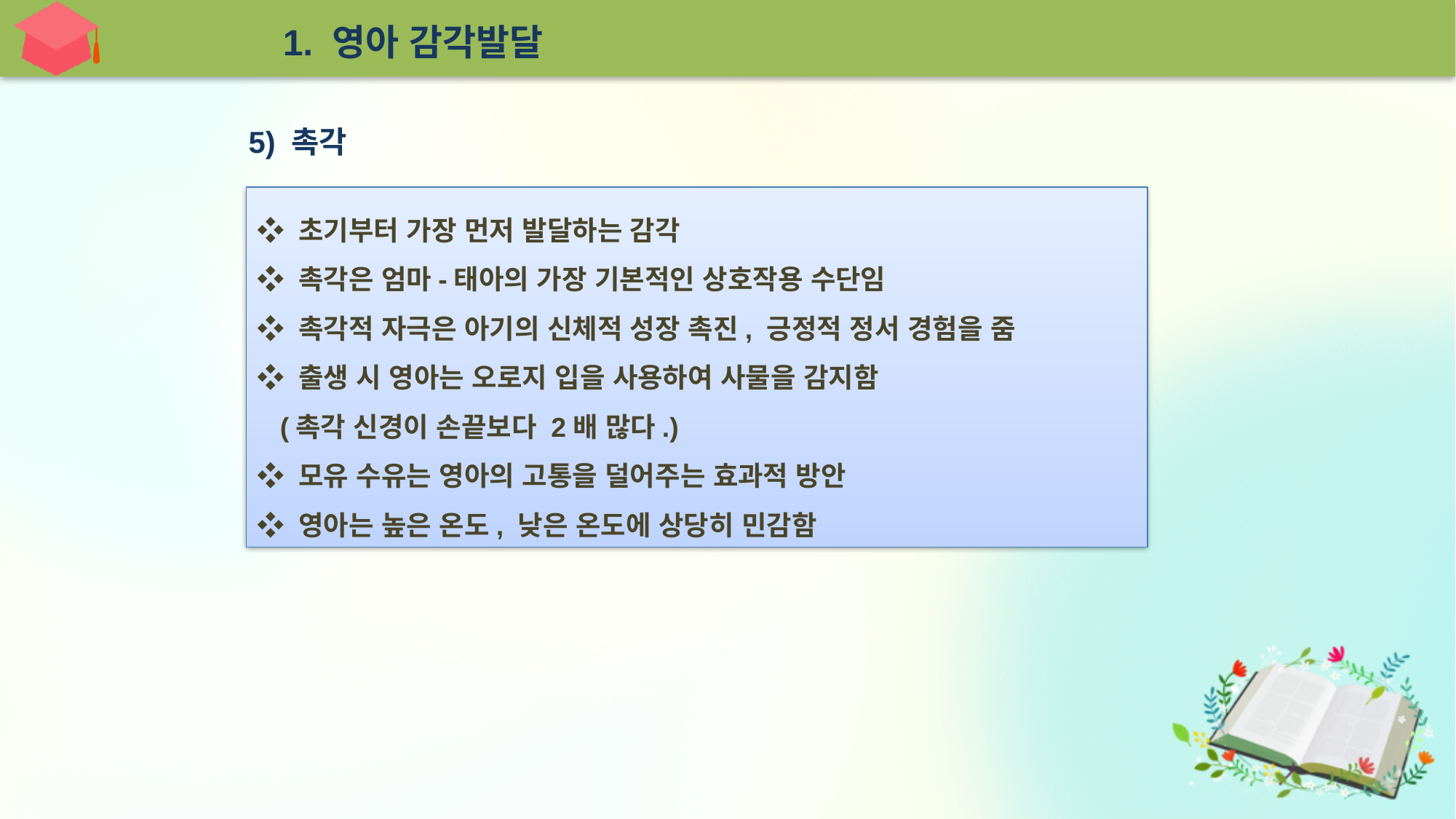

1. 영아 감각발달
5) 촉각

❖ 초기부터 가장 먼저 발달하는 감각
❖ 촉각은 엄마-태아의 가장 기본적인 상호작용 수단임
❖ 촉각적 자극은 아기의 신체적 성장 촉진, 긍정적 정서 경험을 줌
❖ 출생 시 영아는 오로지 입을 사용하여 사물을 감지함
   (촉각 신경이 손끝보다 2배 많다.)
❖ 모유 수유는 영아의 고통을 덜어주는 효과적 방안
❖ 영아는 높은 온도, 낮은 온도에 상당히 민감함